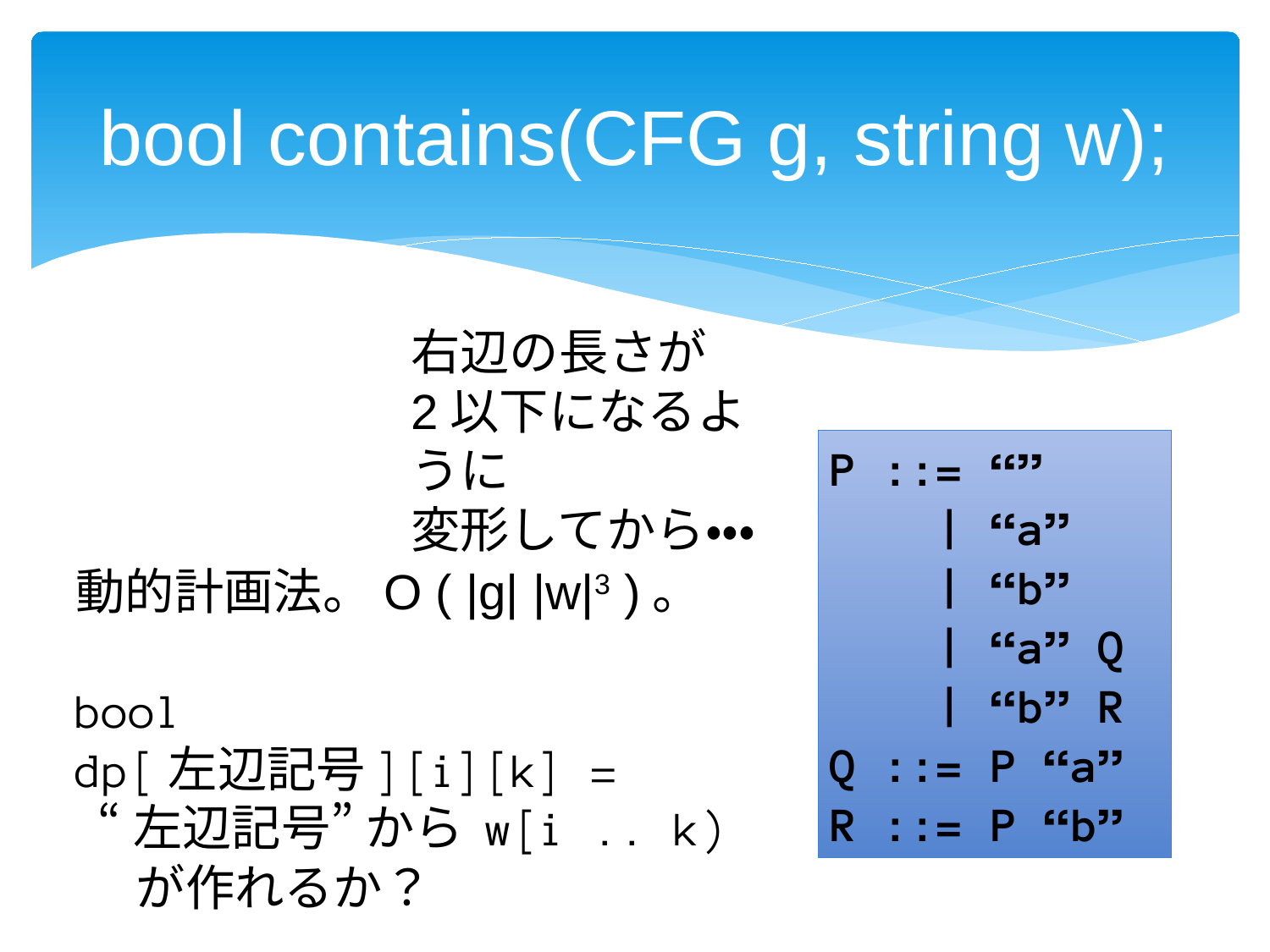

# bool contains(CFG g, string w);
右辺の長さが
2以下になるように
変形してから・・・
P ::= “”
    | “a”
    | “b”
    | “a” Q
    | “b” R
Q ::= P “a”
R ::= P “b”
動的計画法。O ( |g| |w|3 )。

bool
dp[左辺記号][i][k] =
  “左辺記号” から w[i .. k)
　 が作れるか？